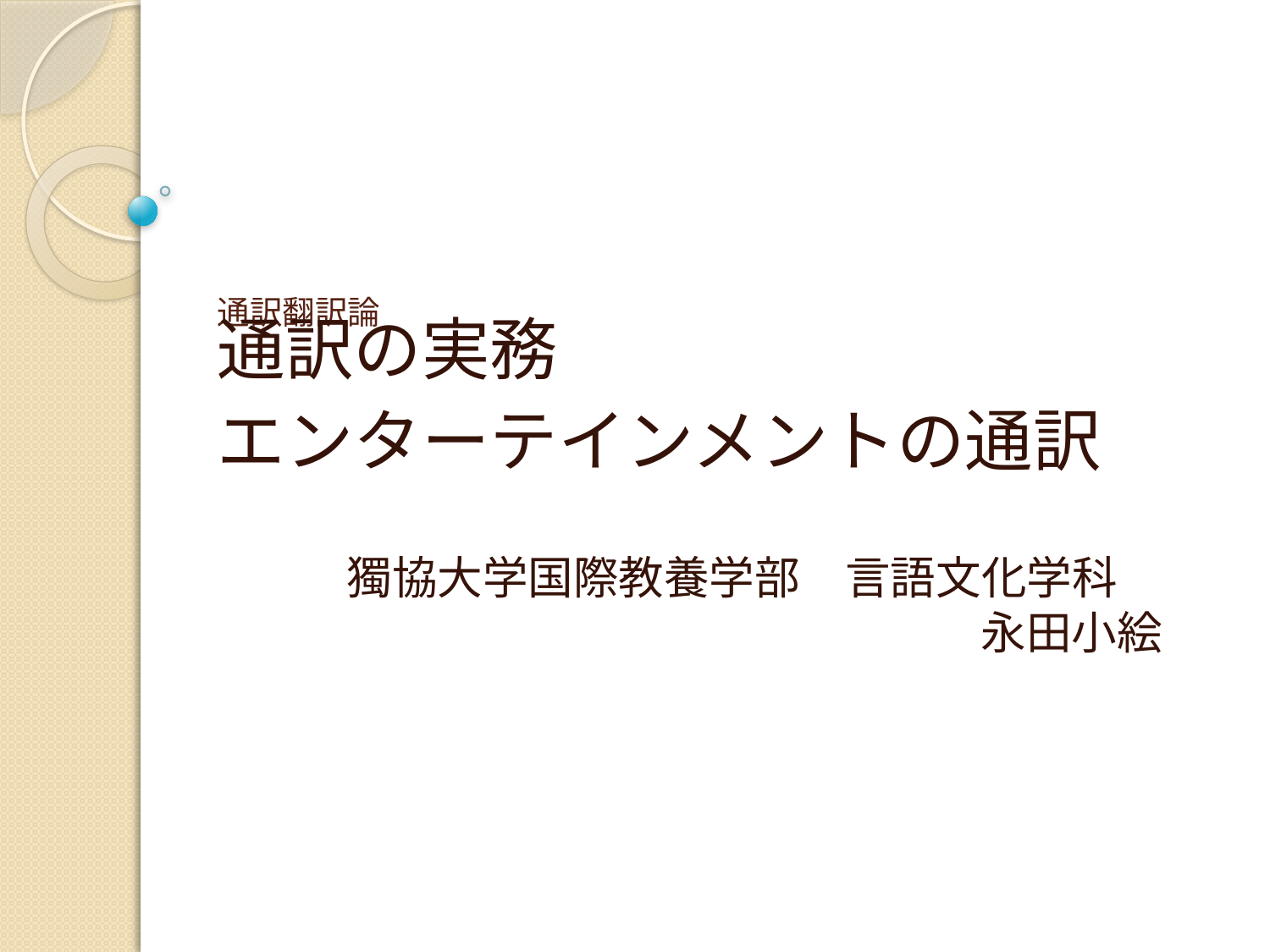

# 通訳翻訳論
通訳の実務
エンターテインメントの通訳

獨協大学国際教養学部　言語文化学科　
永田小絵